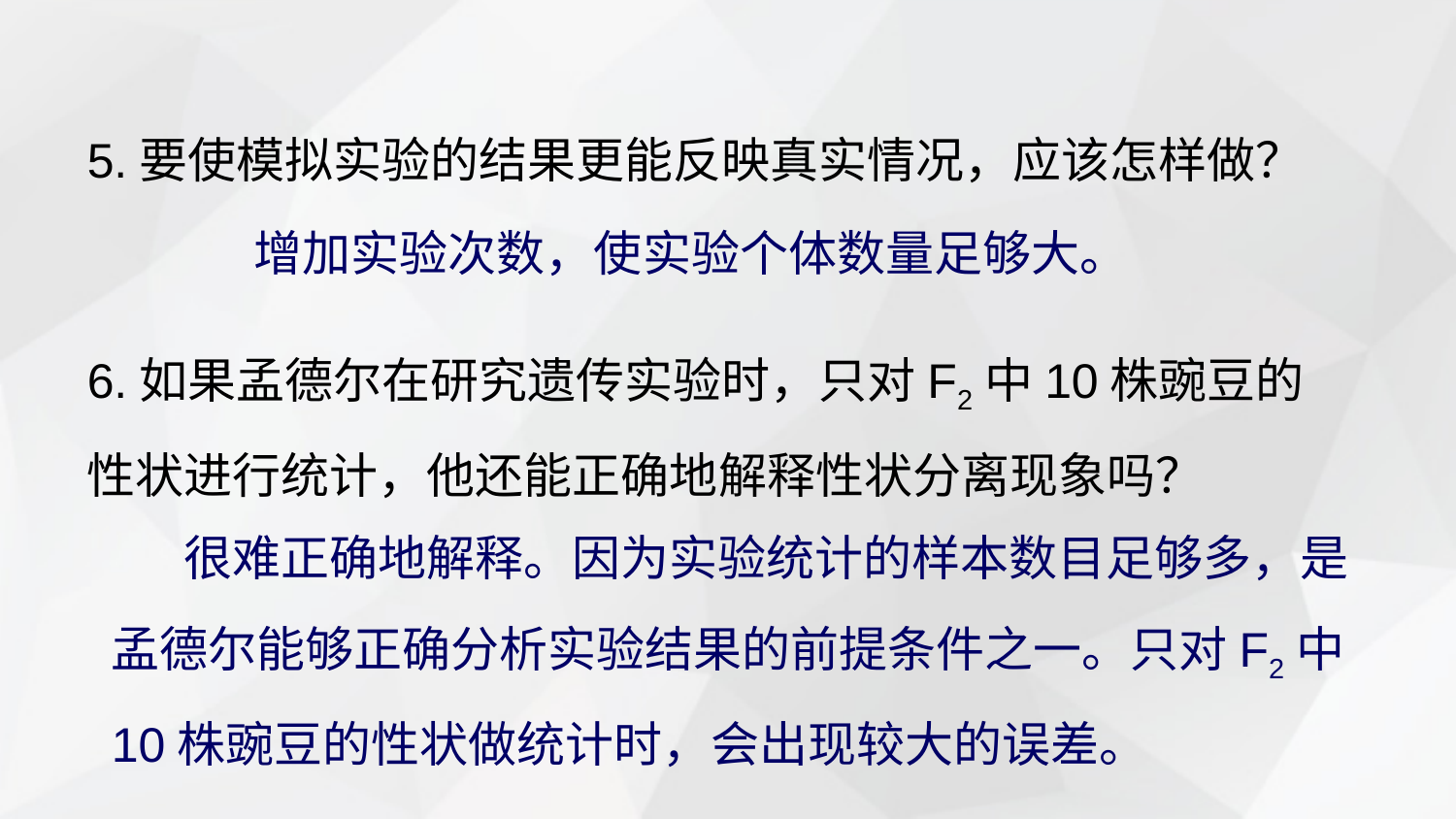

5.要使模拟实验的结果更能反映真实情况，应该怎样做？
增加实验次数，使实验个体数量足够大。
6.如果孟德尔在研究遗传实验时，只对F2中10株豌豆的性状进行统计，他还能正确地解释性状分离现象吗？
很难正确地解释。因为实验统计的样本数目足够多，是孟德尔能够正确分析实验结果的前提条件之一。只对F2中10株豌豆的性状做统计时，会出现较大的误差。